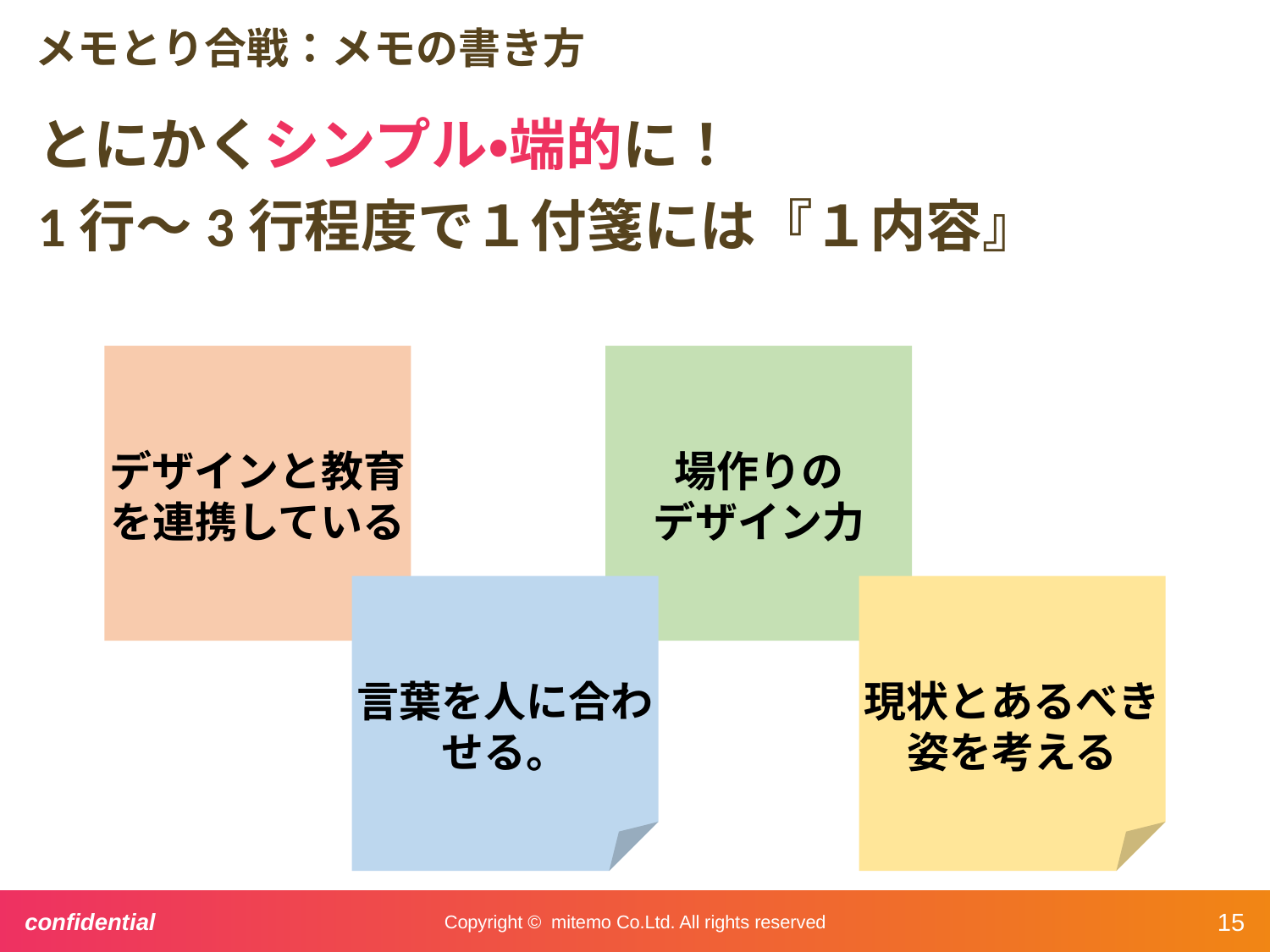

# メモとり合戦：メモの書き方
とにかくシンプル・端的に！
1行〜3行程度で１付箋には『１内容』
デザインと教育
を連携している
場作りの
デザイン力
言葉を人に合わせる。
現状とあるべき姿を考える